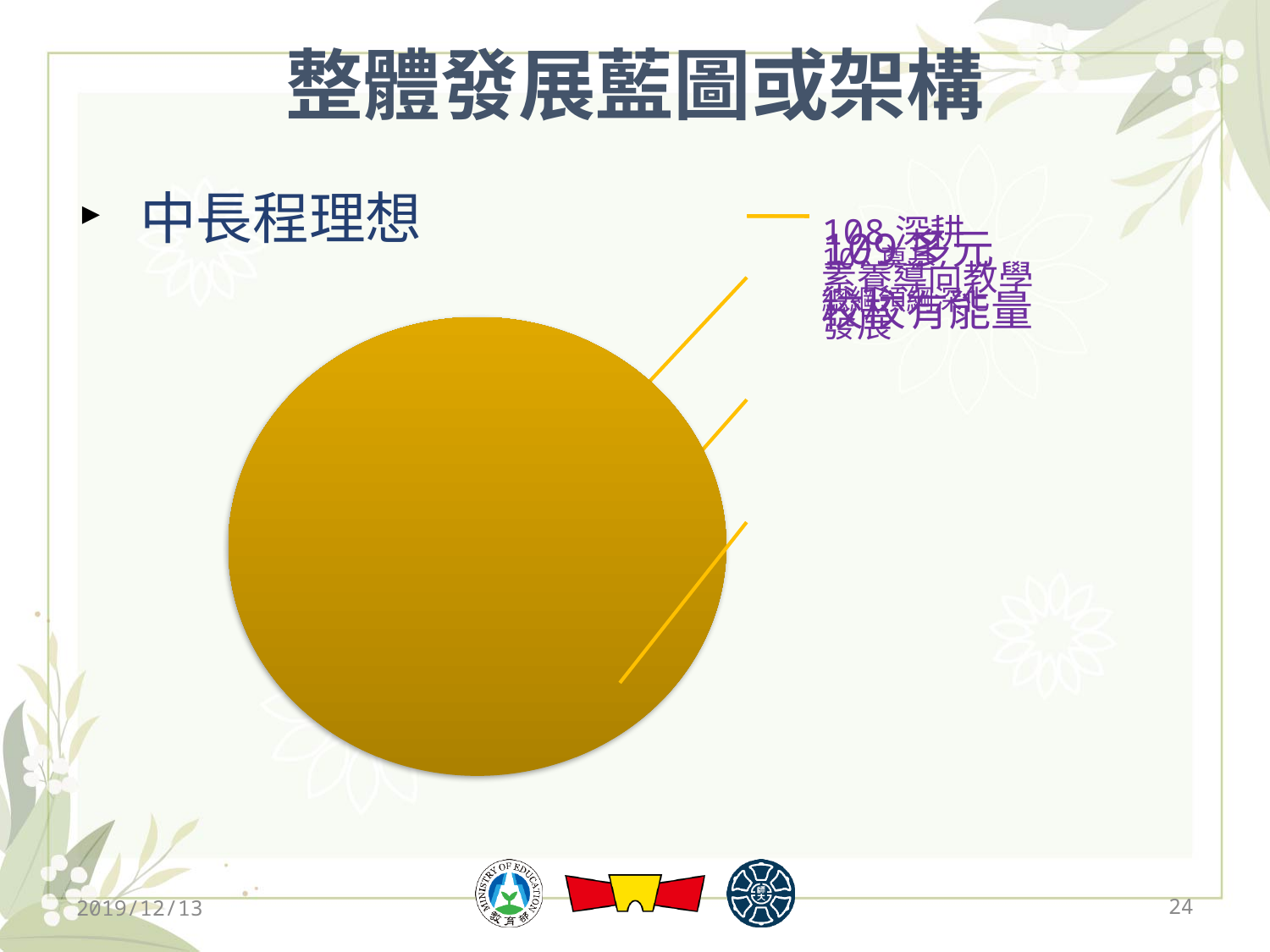

# 整體發展藍圖或架構
中長程理想
109多元
校校有能量
108深耕
107奠基
總綱領綱深化
2019/12/13
24